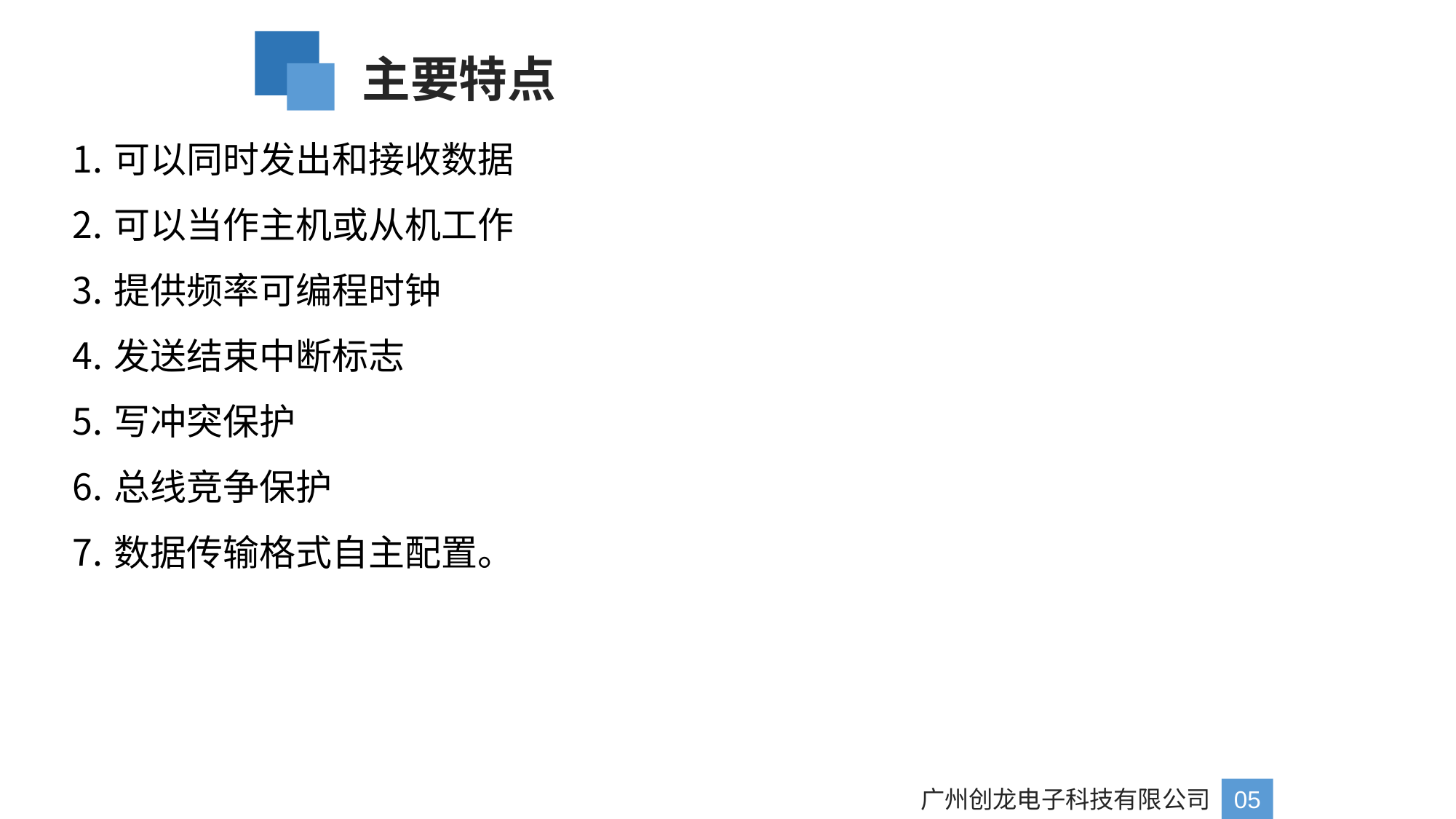

主要特点
可以同时发出和接收数据
可以当作主机或从机工作
提供频率可编程时钟
发送结束中断标志
写冲突保护
总线竞争保护
数据传输格式自主配置。
广州创龙电子科技有限公司
05